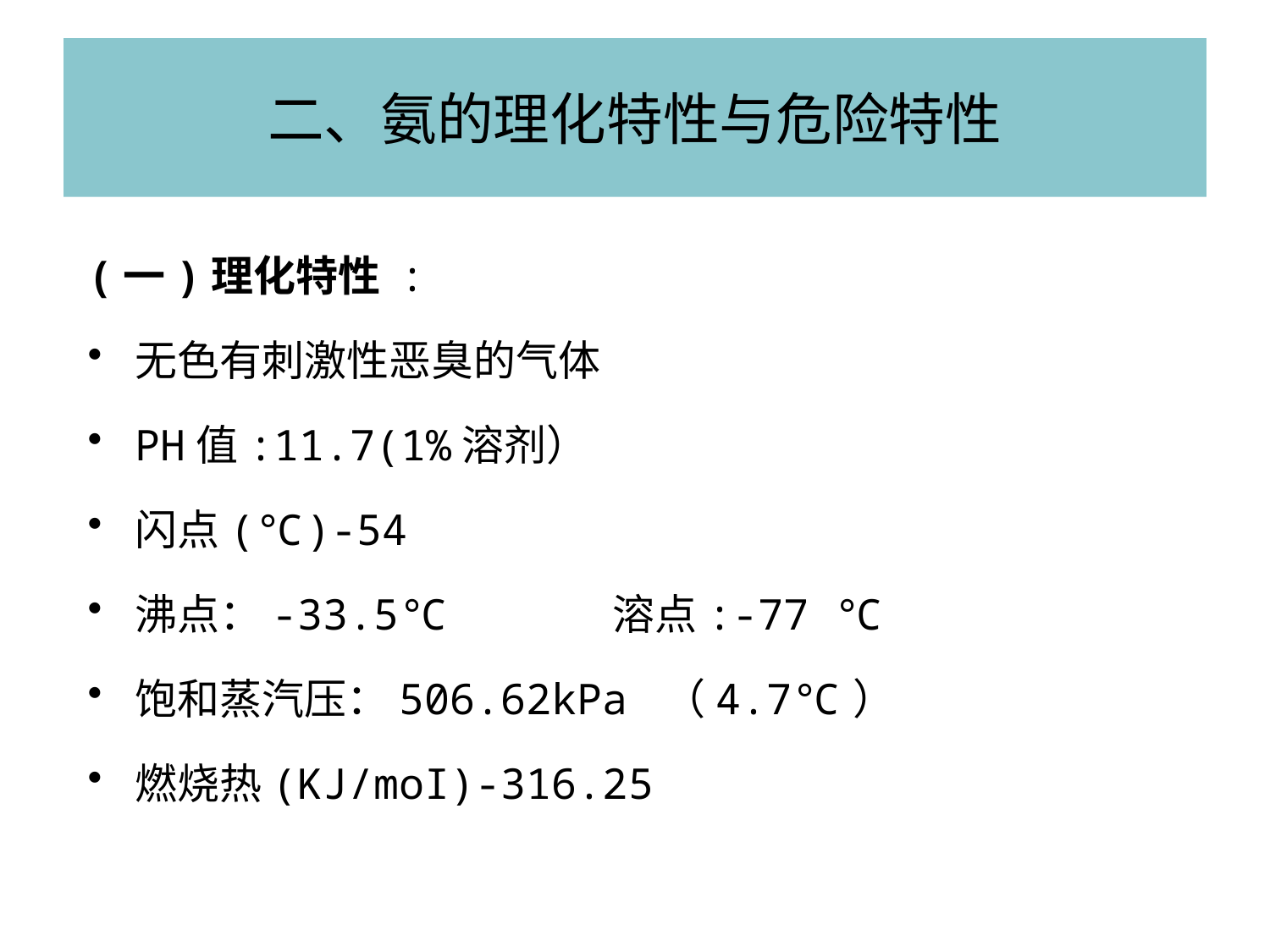

# 二、氨的理化特性与危险特性
(一)理化特性 :
无色有刺激性恶臭的气体
PH值:11.7(1%溶剂）
闪点(℃)-54
沸点：-33.5℃      溶点:-77 ℃
饱和蒸汽压：506.62kPa （4.7℃）
燃烧热(KJ/moI)-316.25
5